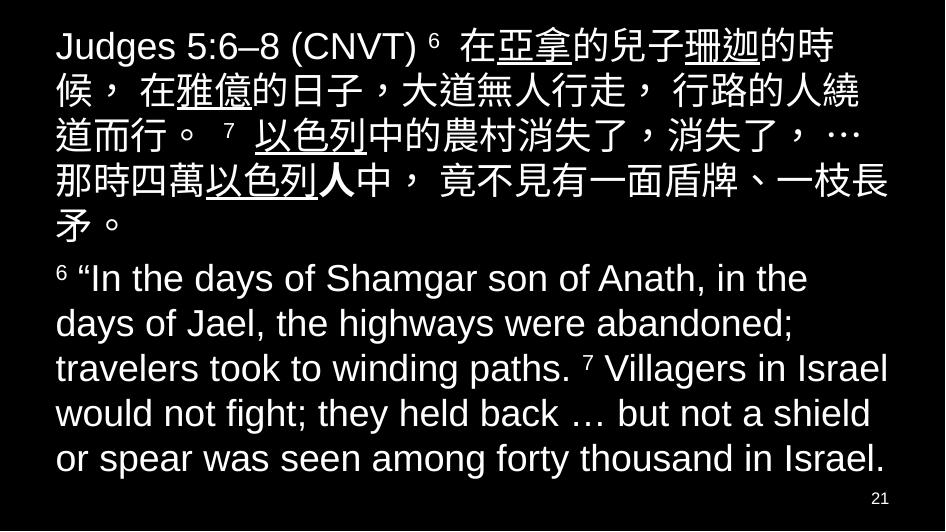

Judges 5:6–8 (CNVT) 6 在亞拿的兒子珊迦的時候， 在雅億的日子，大道無人行走， 行路的人繞道而行。 7 以色列中的農村消失了，消失了， …那時四萬以色列人中， 竟不見有一面盾牌、一枝長矛。
6 “In the days of Shamgar son of Anath, in the days of Jael, the highways were abandoned; travelers took to winding paths. 7 Villagers in Israel would not fight; they held back … but not a shield or spear was seen among forty thousand in Israel.

21